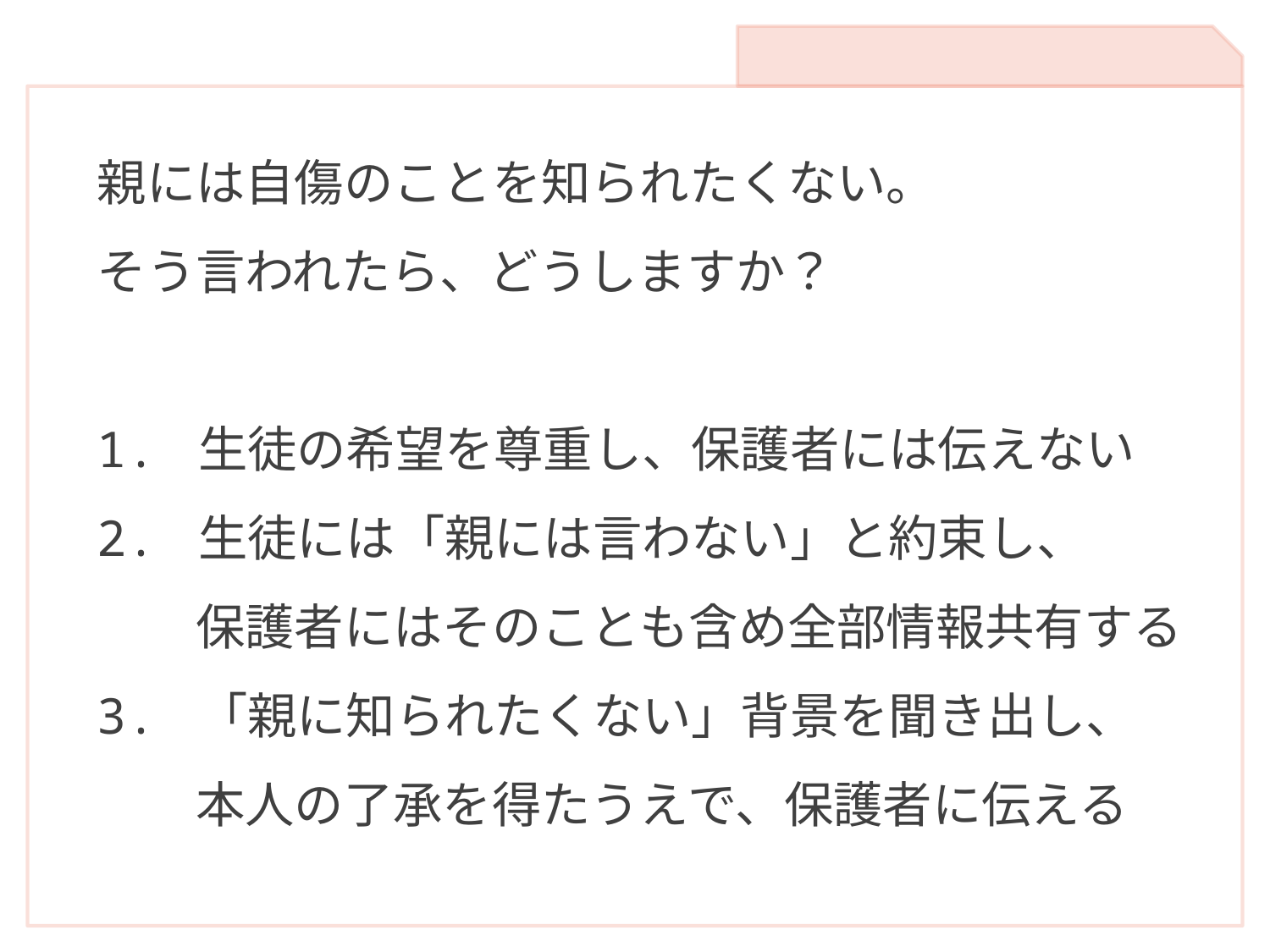

親には自傷のことを知られたくない。
そう言われたら、どうしますか？

1. 生徒の希望を尊重し、保護者には伝えない
2. 生徒には「親には言わない」と約束し、
　　保護者にはそのことも含め全部情報共有する
3. 「親に知られたくない」背景を聞き出し、
　　本人の了承を得たうえで、保護者に伝える